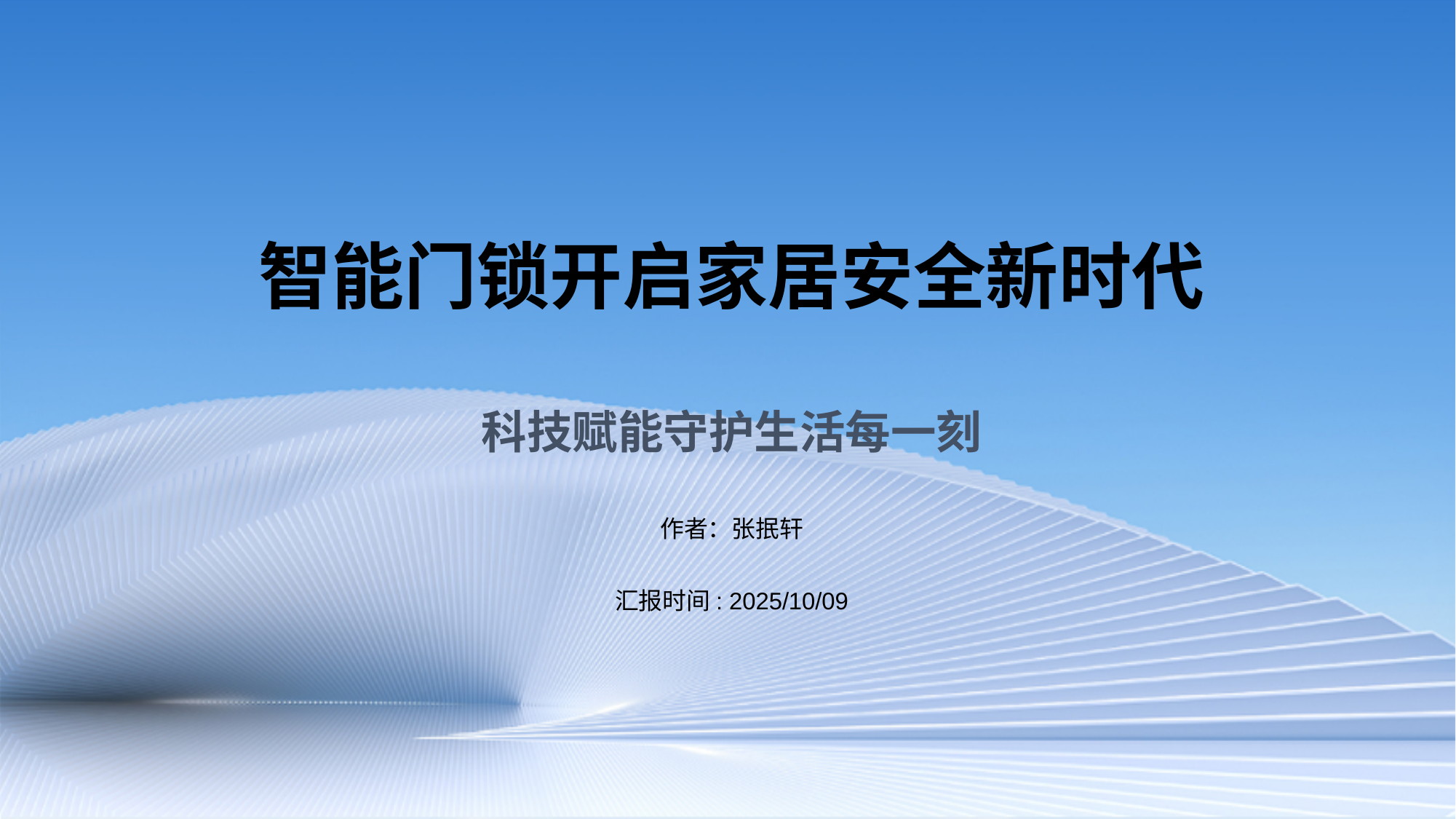

智能门锁开启家居安全新时代
科技赋能守护生活每一刻

作者：张抿轩

汇报时间: 2025/10/09